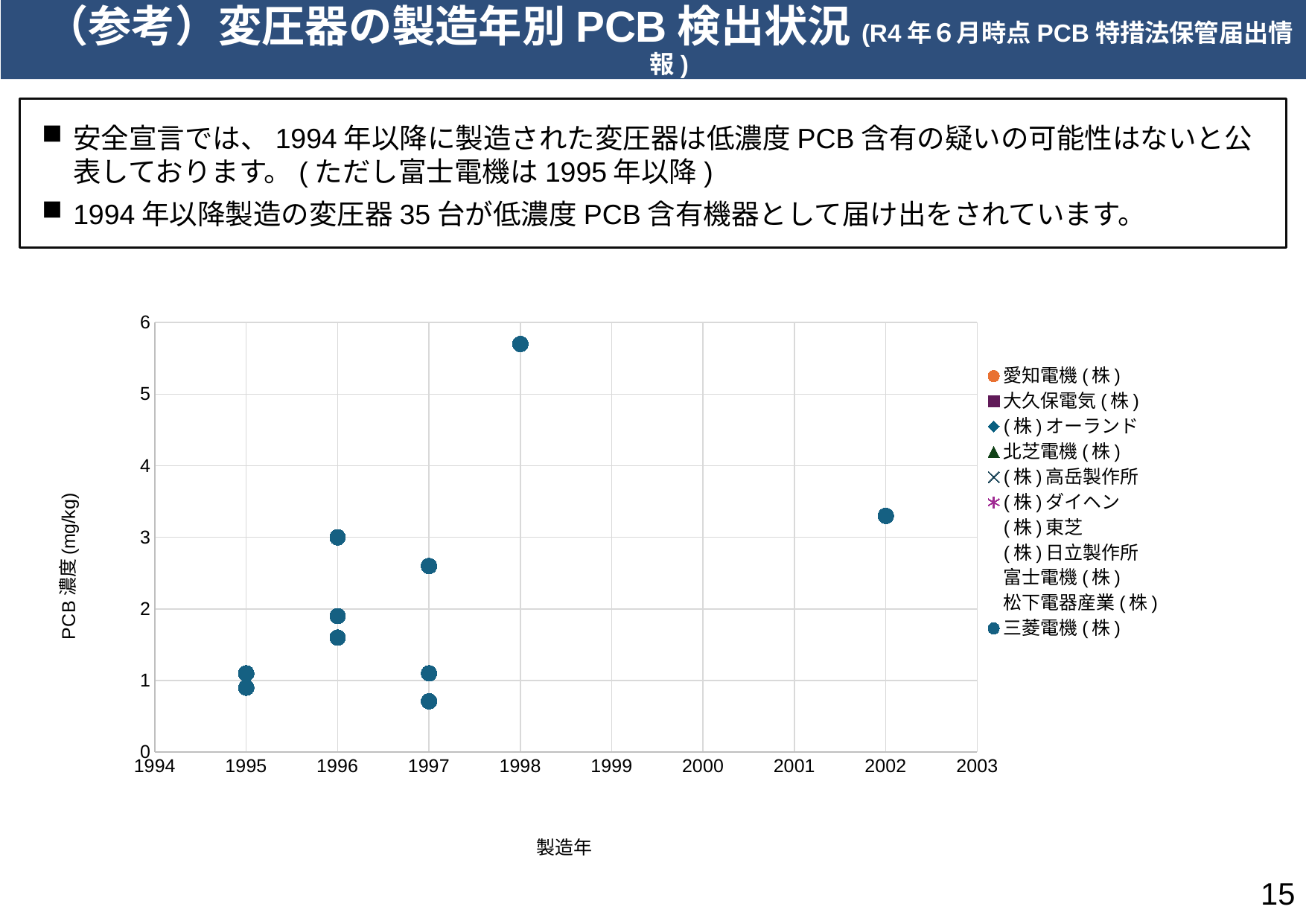

（参考）変圧器の製造年別PCB検出状況(R4年６月時点PCB特措法保管届出情報)
安全宣言では、1994年以降に製造された変圧器は低濃度PCB含有の疑いの可能性はないと公表しております。(ただし富士電機は1995年以降)
1994年以降製造の変圧器35台が低濃度PCB含有機器として届け出をされています。

### Chart

| Category | 愛知電機(株) | 大久保電気(株) | (株)オーランド | 北芝電機(株) | (株)高岳製作所 | (株)ダイヘン | (株)東芝        | (株)日立製作所             | 富士電機(株) | 松下電器産業(株) | 三菱電機(株) |
|---|---|---|---|---|---|---|---|---|---|---|---|
15